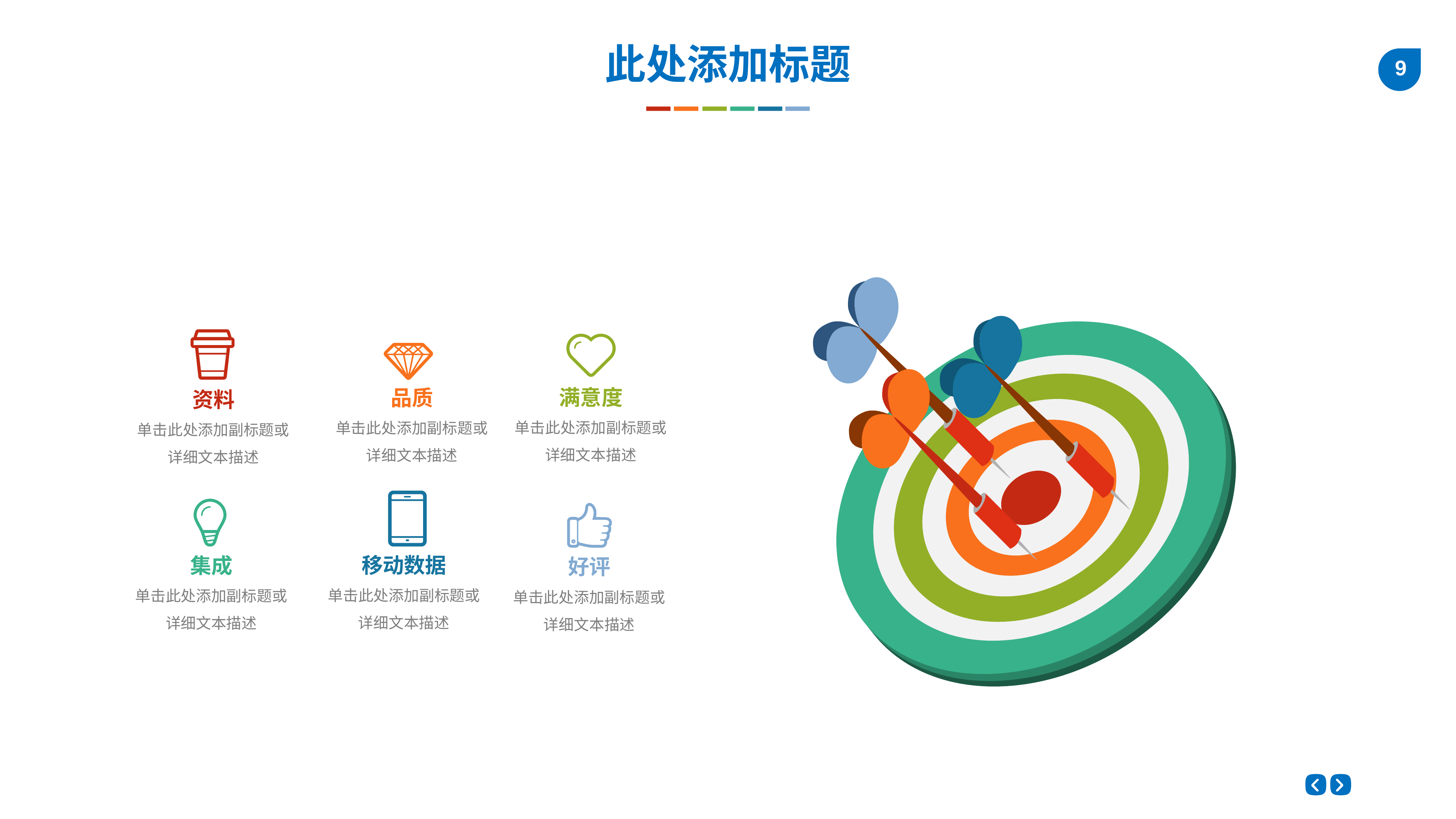

此处添加标题

满意度
品质
资料
单击此处添加副标题或详细文本描述
单击此处添加副标题或详细文本描述
单击此处添加副标题或详细文本描述

移动数据
集成
好评
单击此处添加副标题或详细文本描述
单击此处添加副标题或详细文本描述
单击此处添加副标题或详细文本描述